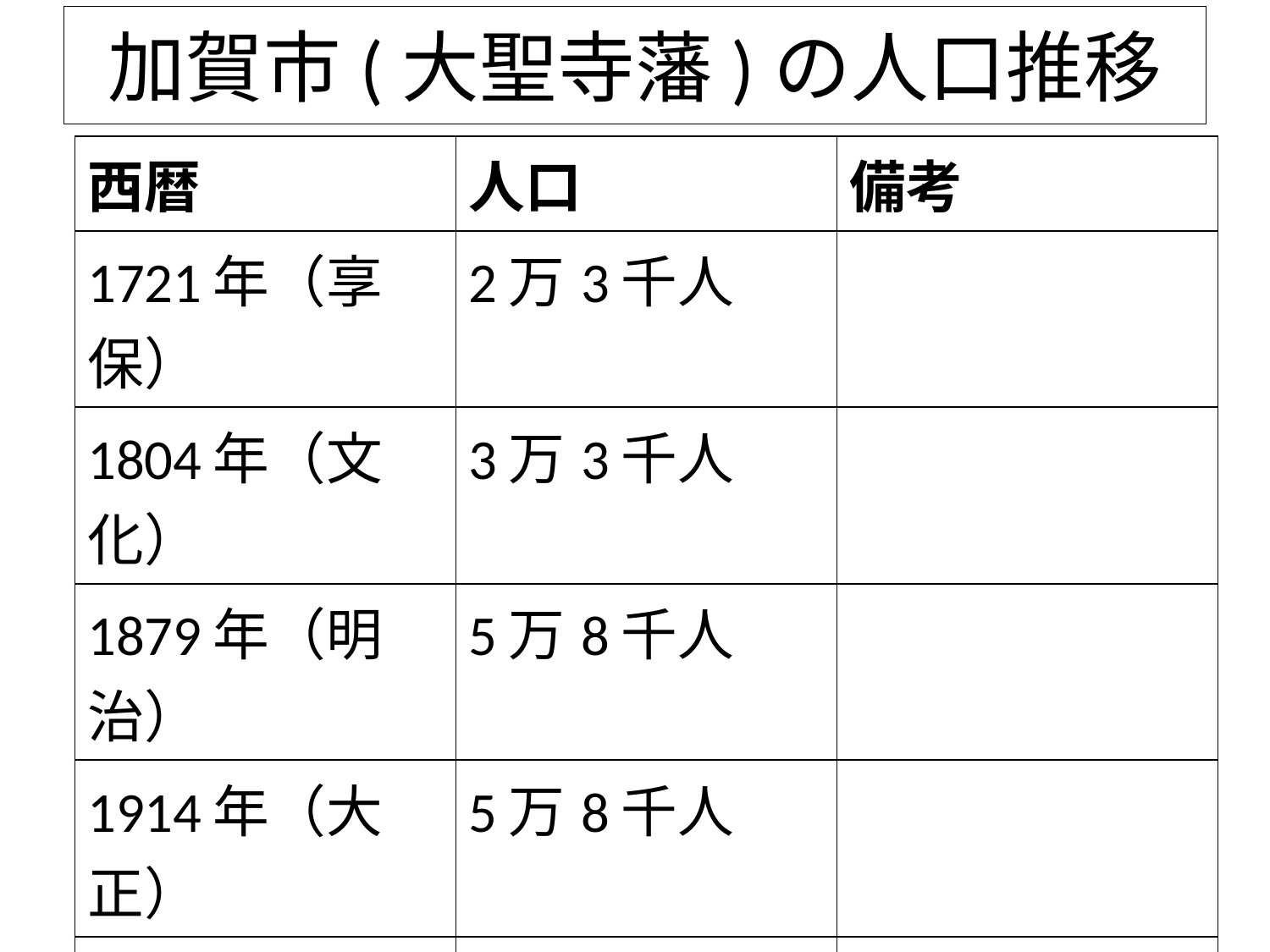

# 加賀市(大聖寺藩)の人口推移
| 西暦 | 人口 | 備考 |
| --- | --- | --- |
| 1721年（享保） | 2万3千人 |  |
| 1804年（文化） | 3万3千人 |  |
| 1879年（明治） | 5万8千人 |  |
| 1914年（大正） | 5万8千人 |  |
| 1955年 | 6万7千人 |  |
| 1960年 | 6万8千人 |  |
| 1975年 | 7万4千人 |  |
| 1990年 | 8万1千人 |  |
| 2010年 | 7万3千人 |  |